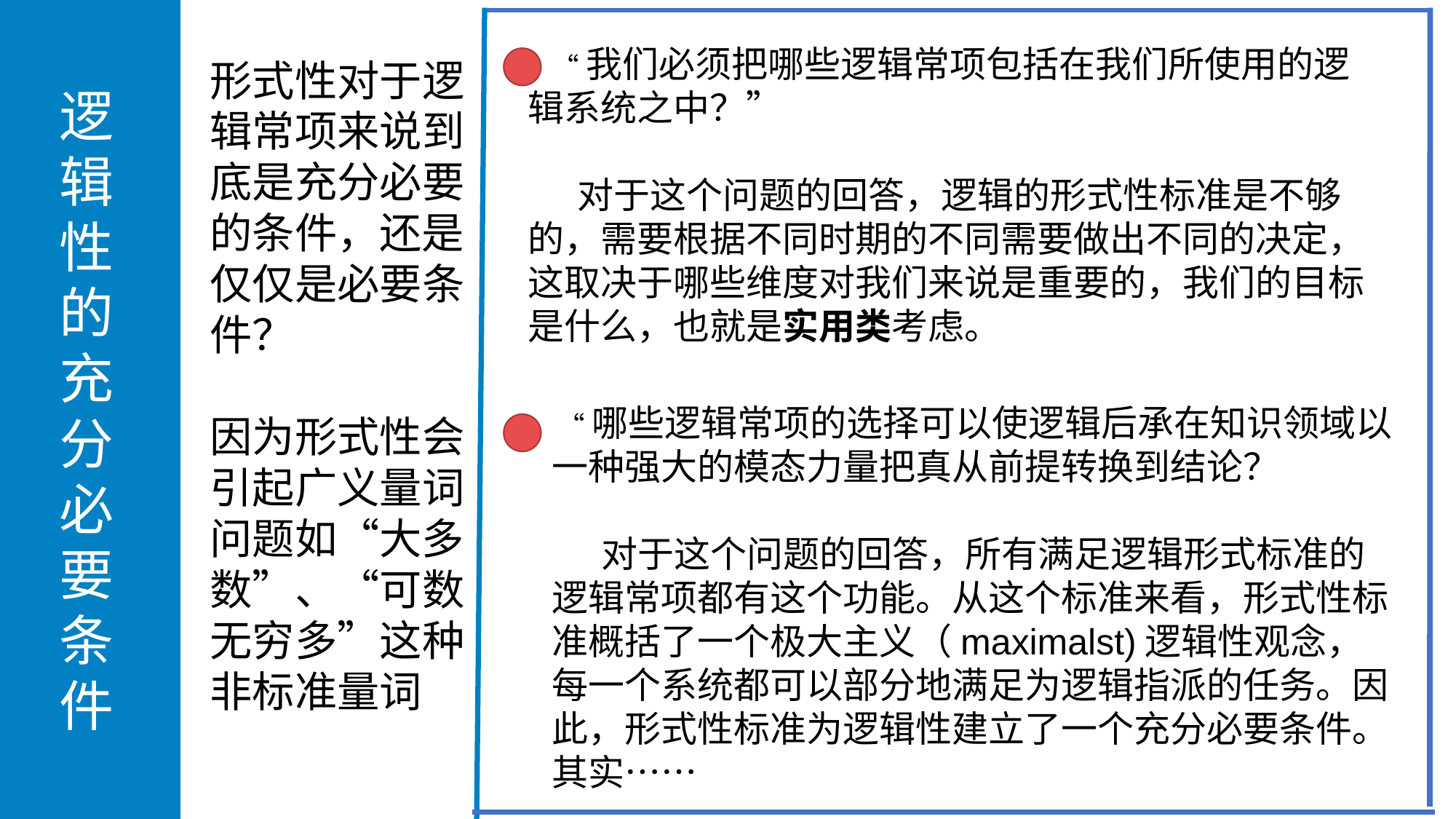

逻
辑
性
的
充
分
必
要
条
件
    “我们必须把哪些逻辑常项包括在我们所使用的逻辑系统之中？”

     对于这个问题的回答，逻辑的形式性标准是不够的，需要根据不同时期的不同需要做出不同的决定，这取决于哪些维度对我们来说是重要的，我们的目标是什么，也就是实用类考虑。
形式性对于逻辑常项来说到底是充分必要的条件，还是仅仅是必要条件？

因为形式性会引起广义量词问题如“大多数”、“可数无穷多”这种非标准量词。

 “哪些逻辑常项的选择可以使逻辑后承在知识领域以一种强大的模态力量把真从前提转换到结论？

     对于这个问题的回答，所有满足逻辑形式标准的逻辑常项都有这个功能。从这个标准来看，形式性标准概括了一个极大主义（maximalst)逻辑性观念，每一个系统都可以部分地满足为逻辑指派的任务。因此，形式性标准为逻辑性建立了一个充分必要条件。
其实……